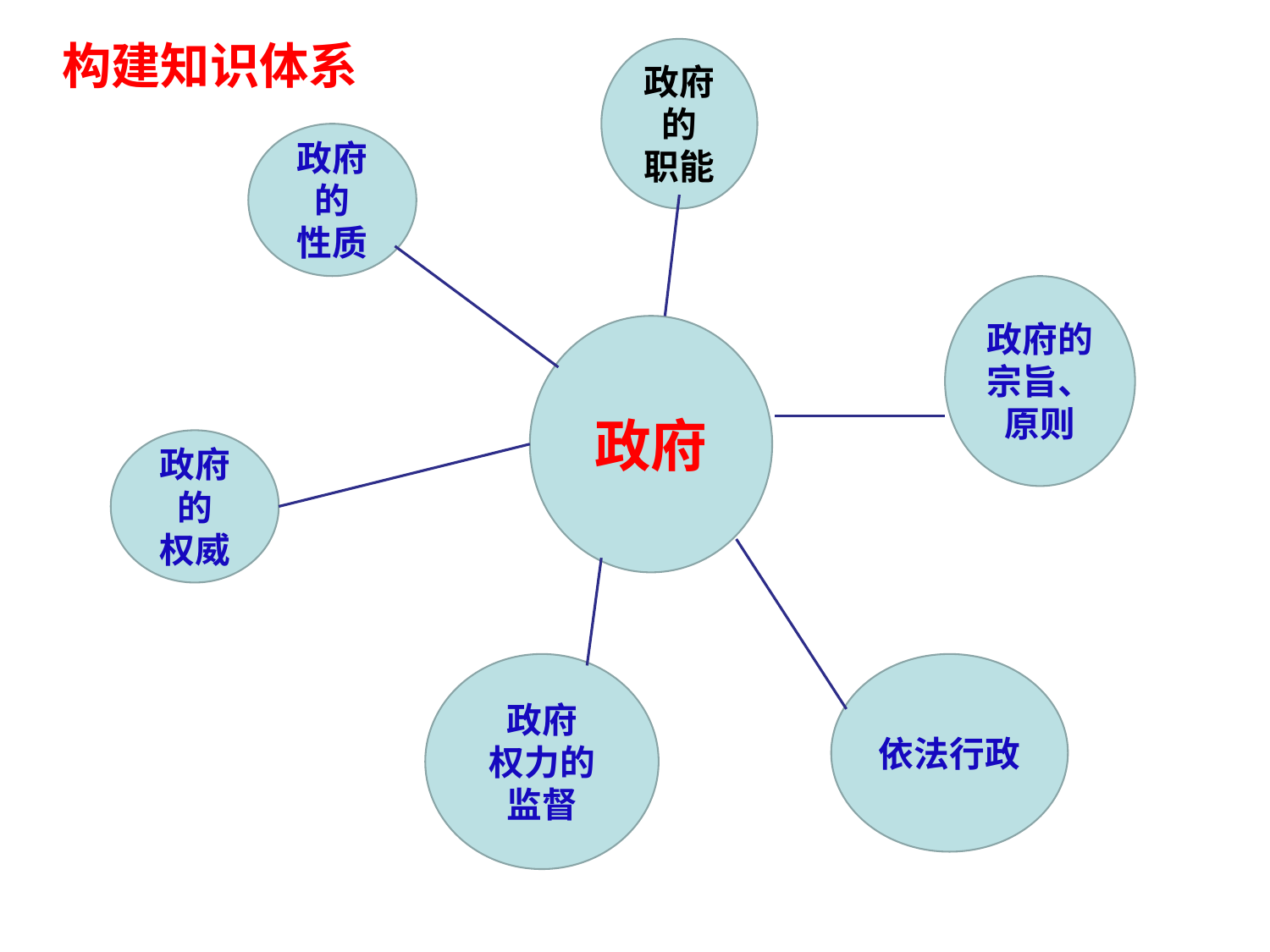

构建知识体系
政府的
职能
政府的
性质
政府的宗旨、原则
政府
政府的
权威
政府
权力的监督
依法行政